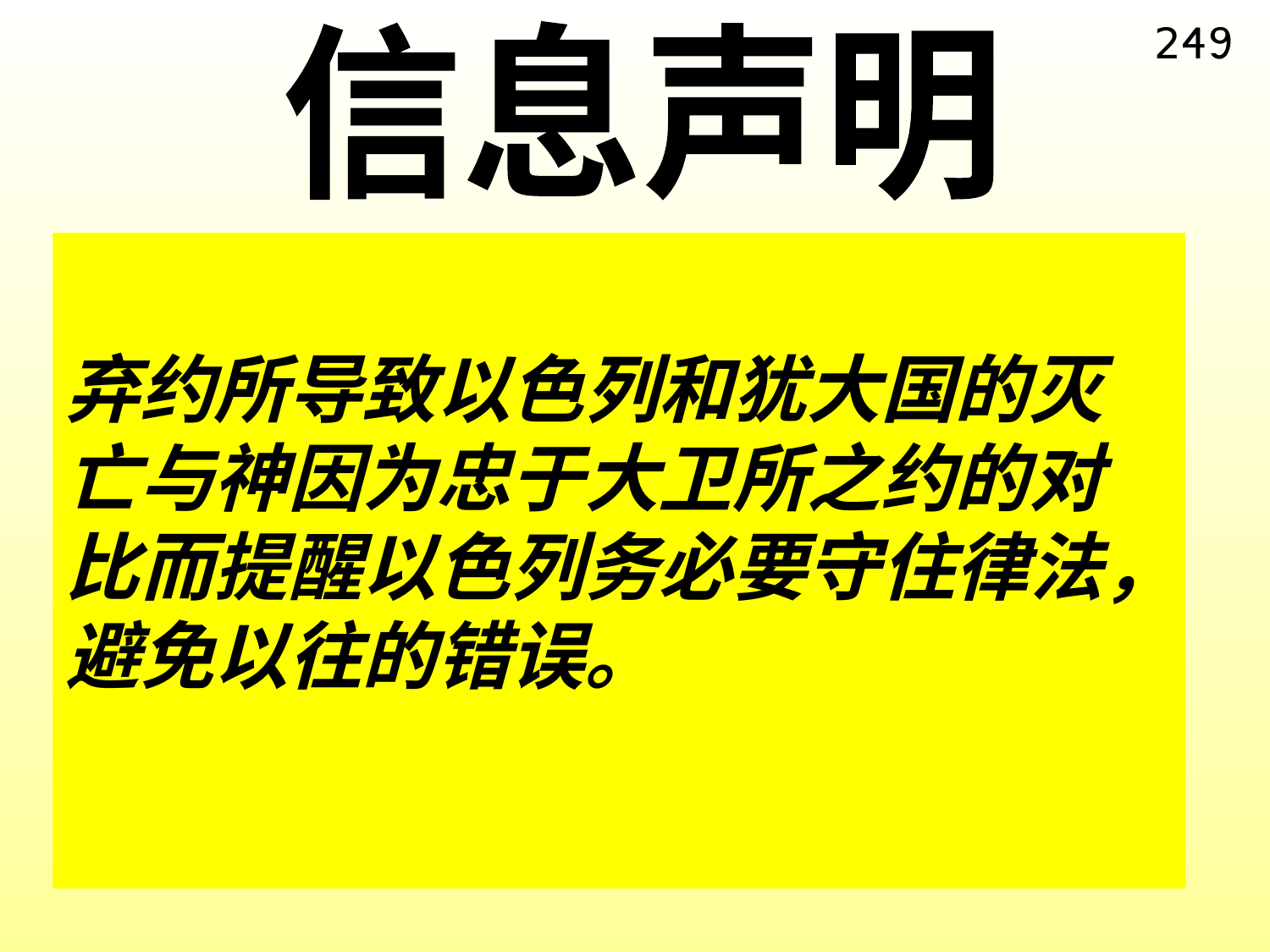

249
信息声明

弃约所导致以色列和犹大国的灭亡与神因为忠于大卫所之约的对比而提醒以色列务必要守住律法，避免以往的错误。